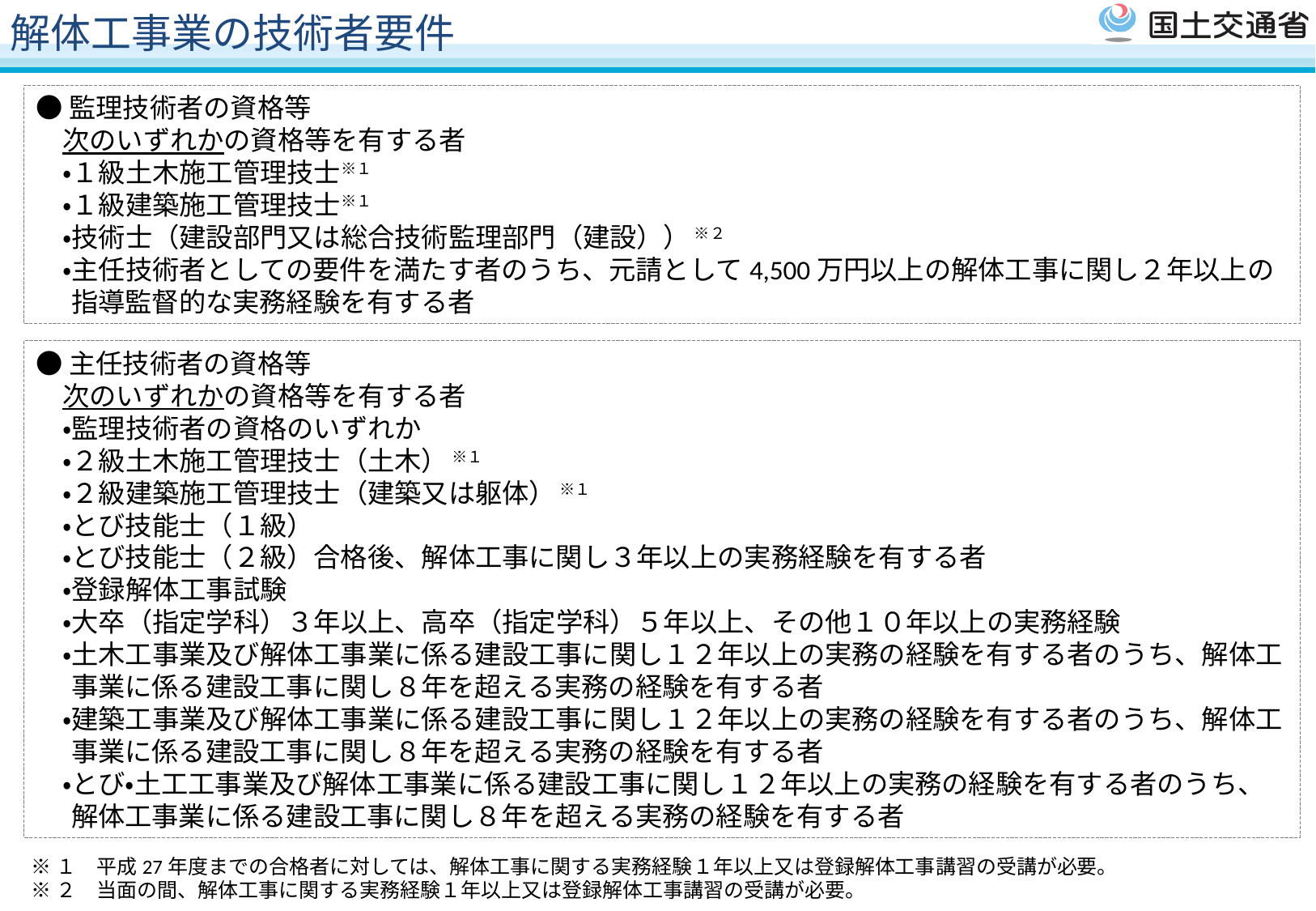

解体工事業の技術者要件
●監理技術者の資格等
　次のいずれかの資格等を有する者
　・１級土木施工管理技士※１
　・１級建築施工管理技士※１
　・技術士（建設部門又は総合技術監理部門（建設）） ※２
　・主任技術者としての要件を満たす者のうち、元請として4,500万円以上の解体工事に関し２年以上の指導監督的な実務経験を有する者
●主任技術者の資格等
　次のいずれかの資格等を有する者
　・監理技術者の資格のいずれか
　・２級土木施工管理技士（土木） ※１
　・２級建築施工管理技士（建築又は躯体） ※１
　・とび技能士（１級）
　・とび技能士（２級）合格後、解体工事に関し３年以上の実務経験を有する者
　・登録解体工事試験
　・大卒（指定学科）３年以上、高卒（指定学科）５年以上、その他１０年以上の実務経験
　・土木工事業及び解体工事業に係る建設工事に関し１２年以上の実務の経験を有する者のうち、解体工事業に係る建設工事に関し８年を超える実務の経験を有する者
　・建築工事業及び解体工事業に係る建設工事に関し１２年以上の実務の経験を有する者のうち、解体工事業に係る建設工事に関し８年を超える実務の経験を有する者
　・とび・土工工事業及び解体工事業に係る建設工事に関し１２年以上の実務の経験を有する者のうち、解体工事業に係る建設工事に関し８年を超える実務の経験を有する者
※１　平成27年度までの合格者に対しては、解体工事に関する実務経験１年以上又は登録解体工事講習の受講が必要。
※２　当面の間、解体工事に関する実務経験１年以上又は登録解体工事講習の受講が必要。